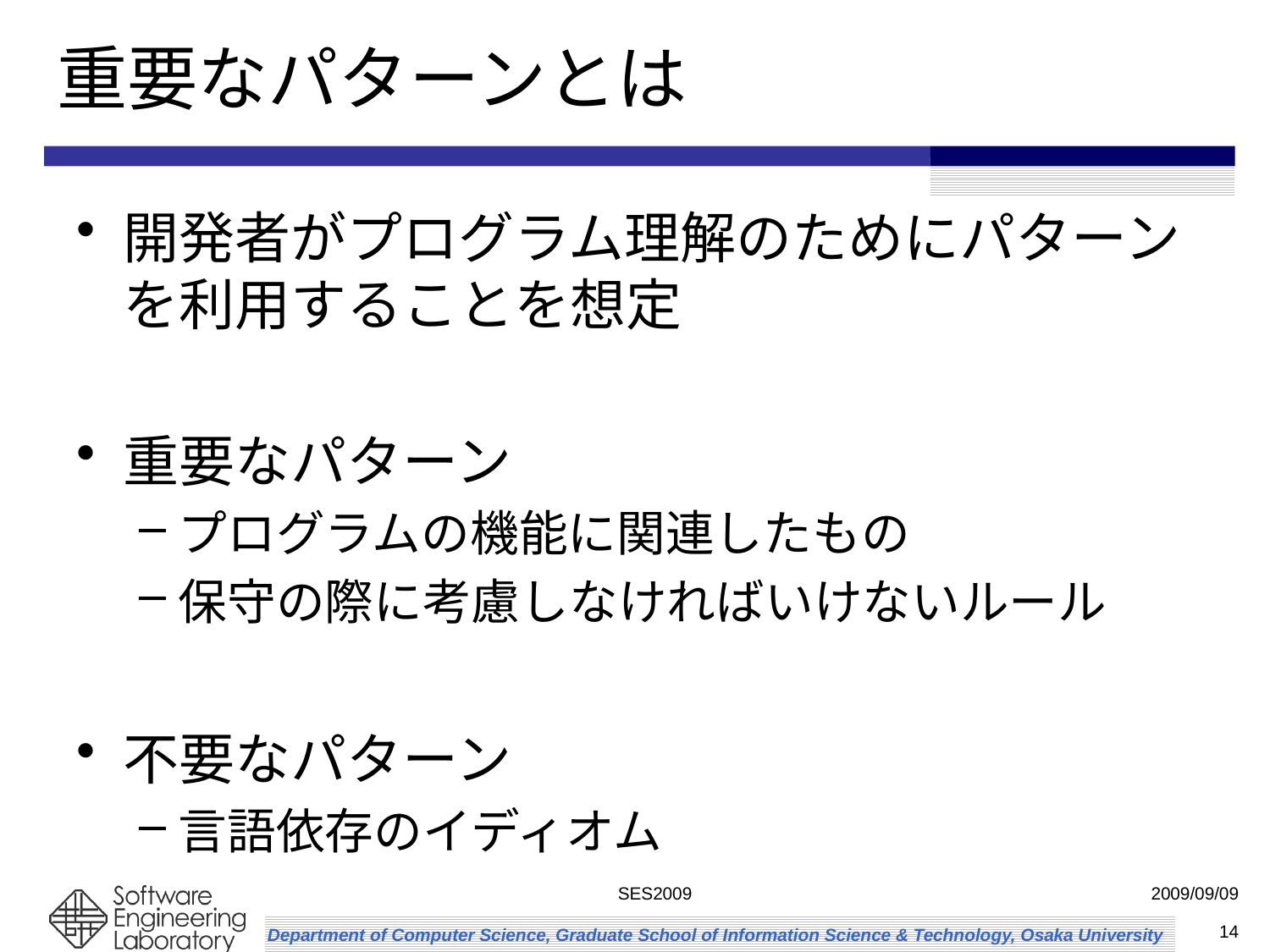

# 重要なパターンとは
開発者がプログラム理解のためにパターンを利用することを想定

重要なパターン
プログラムの機能に関連したもの
保守の際に考慮しなければいけないルール

不要なパターン
言語依存のイディオム

SES2009
2009/09/09
14